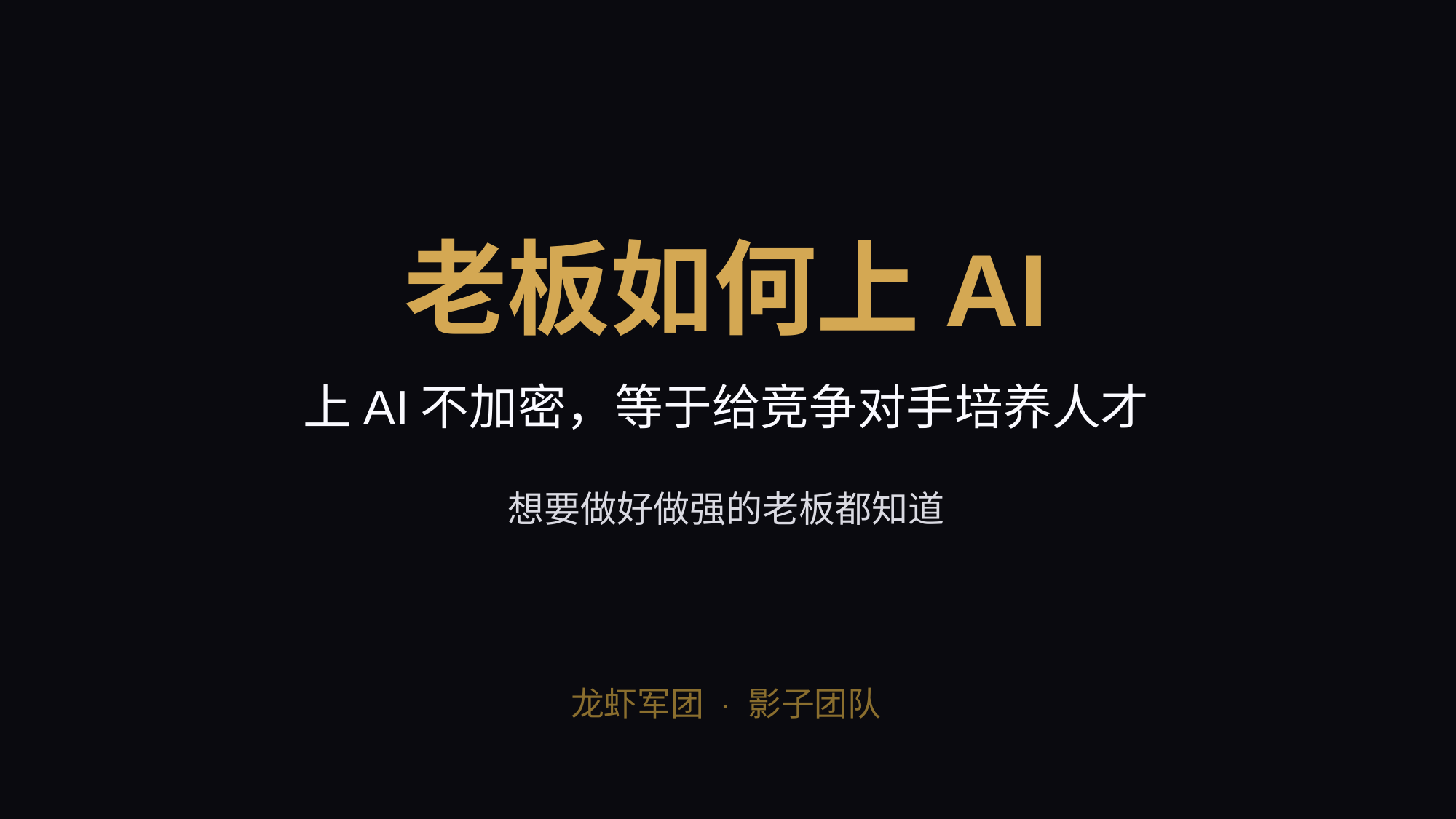

老板如何上AI
上AI不加密，等于给竞争对手培养人才
想要做好做强的老板都知道
龙虾军团 · 影子团队